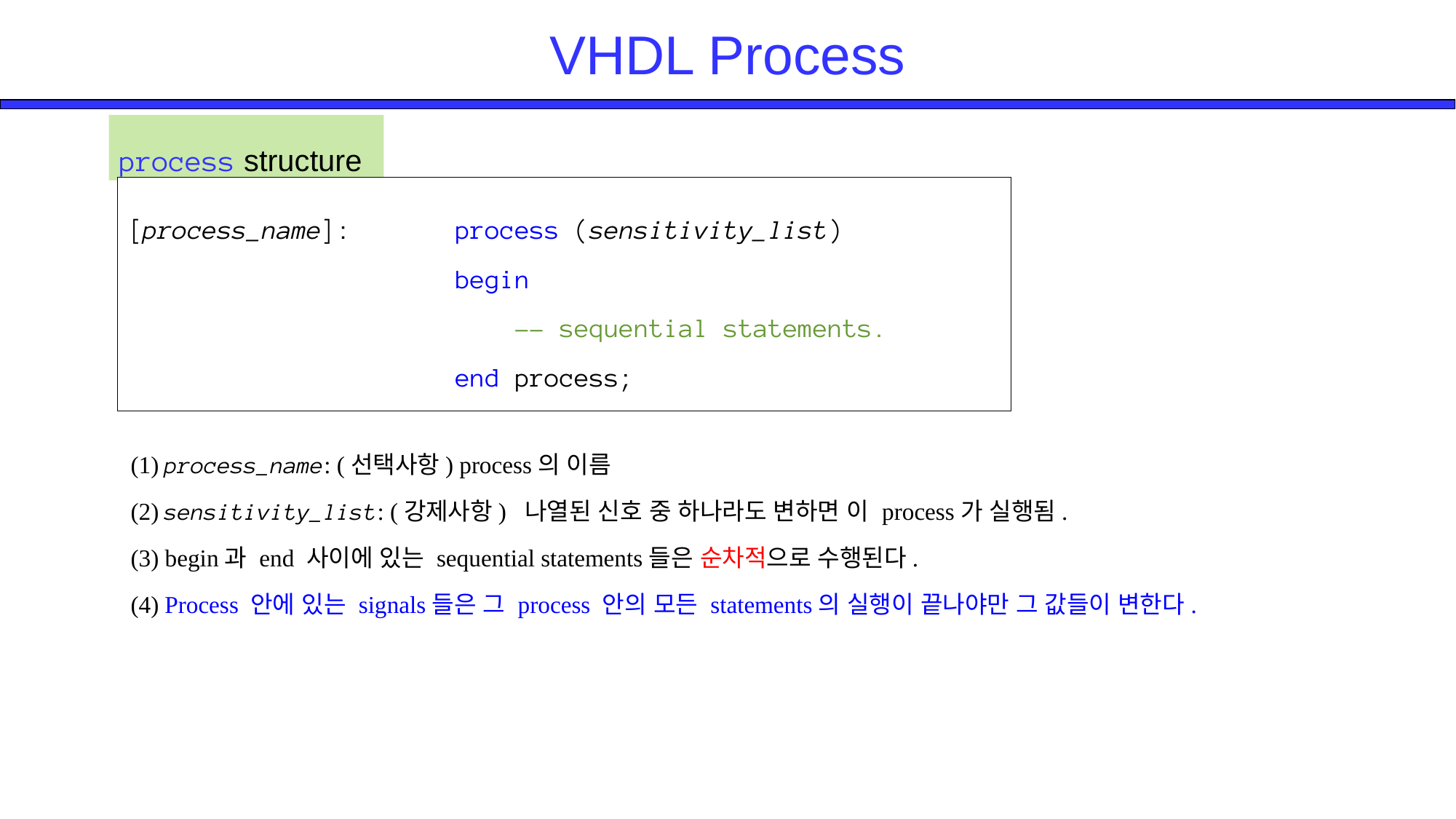

# VHDL Process

process structure
[process_name]:	process (sensitivity_list)
			begin
			    -- sequential statements.
			end process;
(1) process_name: (선택사항) process의 이름
(2) sensitivity_list: (강제사항)  나열된 신호 중 하나라도 변하면 이 process가 실행됨.
(3) begin과 end 사이에 있는 sequential statements들은 순차적으로 수행된다.
(4) Process 안에 있는 signals들은 그 process 안의 모든 statements의 실행이 끝나야만 그 값들이 변한다.